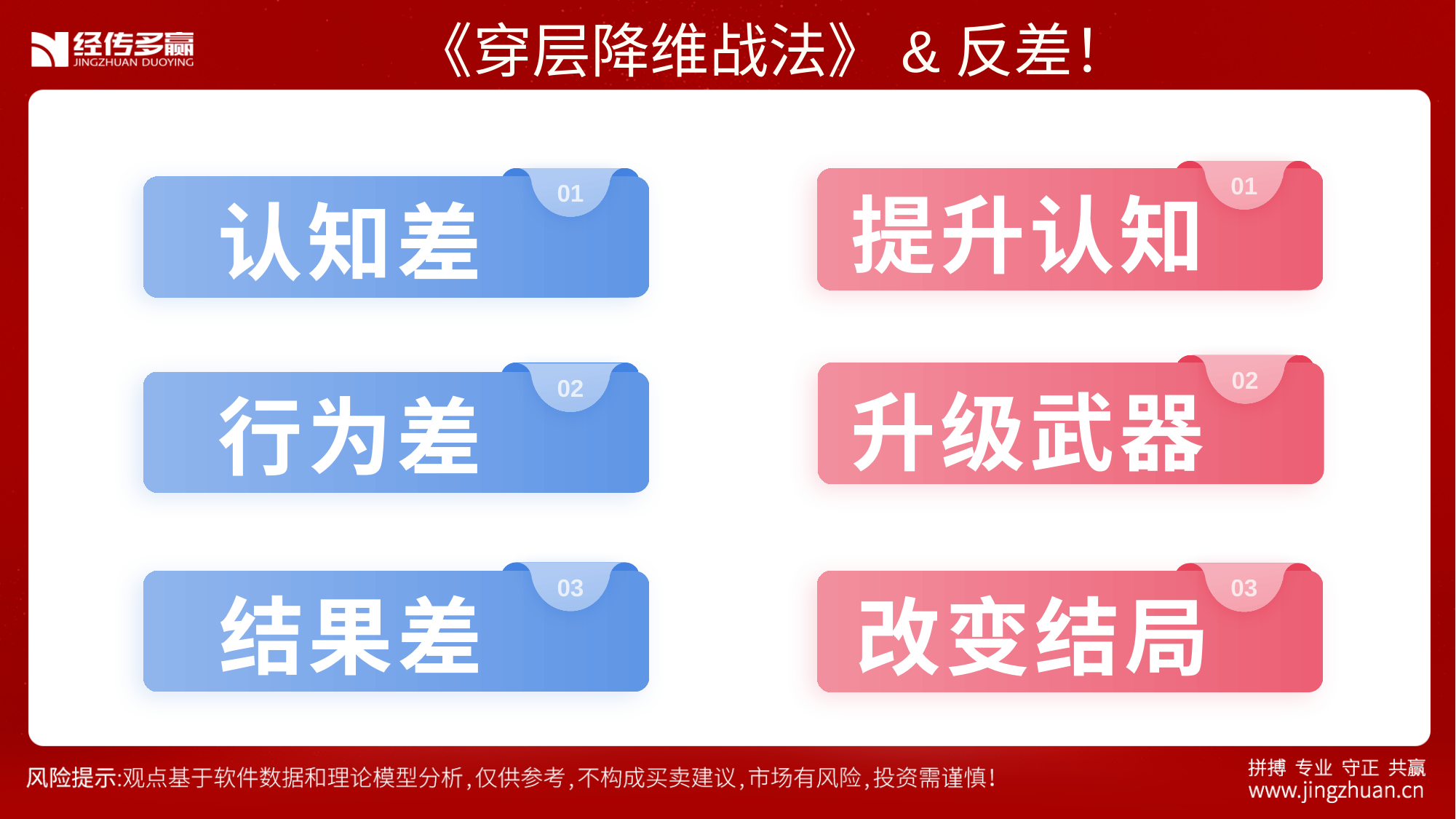

《穿层降维战法》&反差！
01

01

提升认知
认知差
02

02

升级武器
行为差
03

03

结果差
改变结局